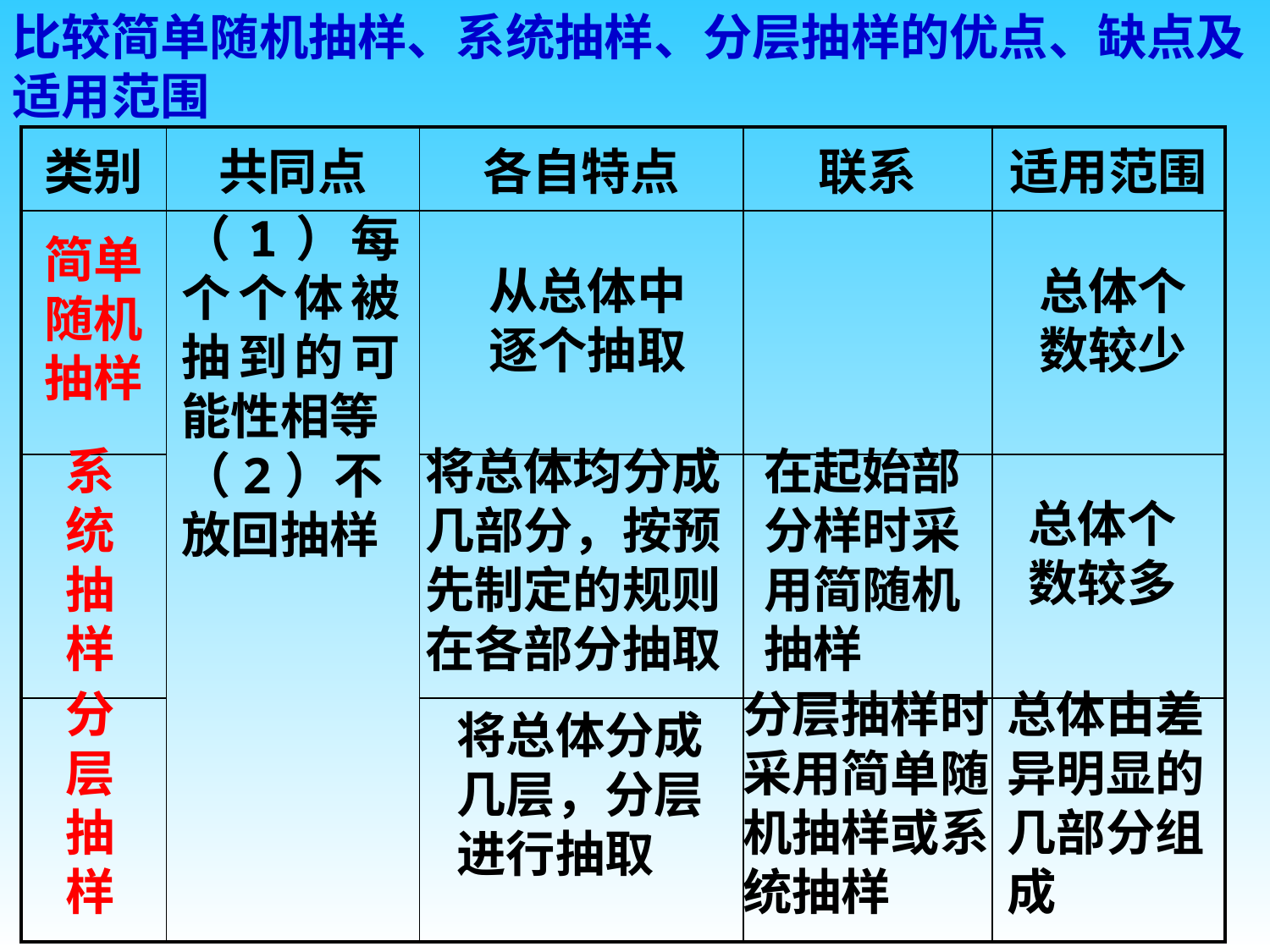

比较简单随机抽样、系统抽样、分层抽样的优点、缺点及适用范围
| 类别 | 共同点 | 各自特点 | 联系 | 适用范围 |
| --- | --- | --- | --- | --- |
|  |  |  |  |  |
|  |  |  |  |  |
|  |  |  |  |  |
（1）每个个体被抽到的可能性相等
（2）不放回抽样
简单随机抽样
从总体中逐个抽取
总体个数较少
系统抽 样
将总体均分成几部分，按预先制定的规则在各部分抽取
在起始部分样时采用简随机抽样
总体个数较多
分
层
抽 样
分层抽样时采用简单随机抽样或系统抽样
总体由差异明显的几部分组成
将总体分成几层，分层进行抽取